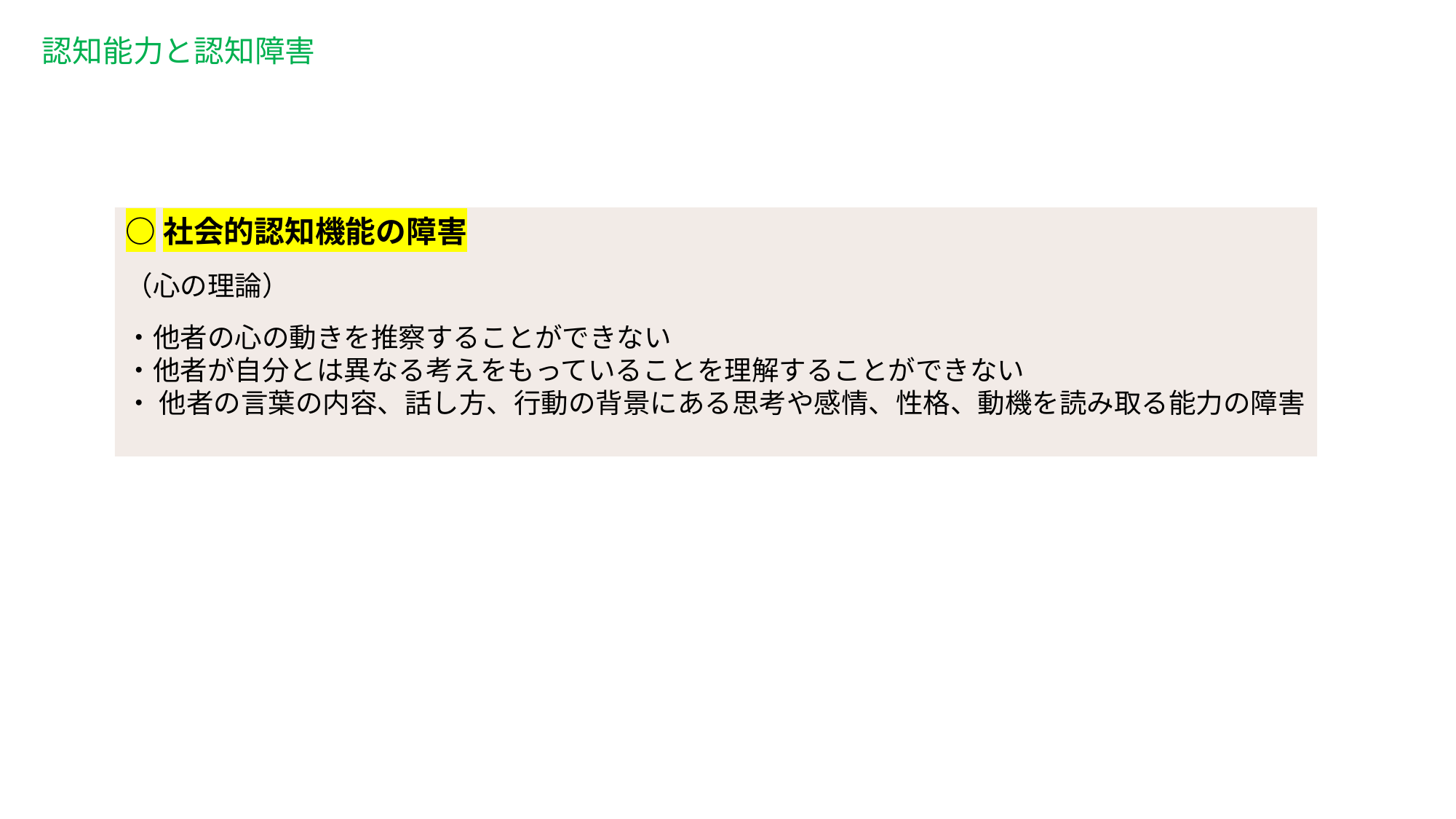

認知能力と認知障害
○社会的認知機能の障害

（心の理論）

・他者の心の動きを推察することができない
・他者が自分とは異なる考えをもっていることを理解することができない
・ 他者の言葉の内容、話し方、行動の背景にある思考や感情、性格、動機を読み取る能力の障害